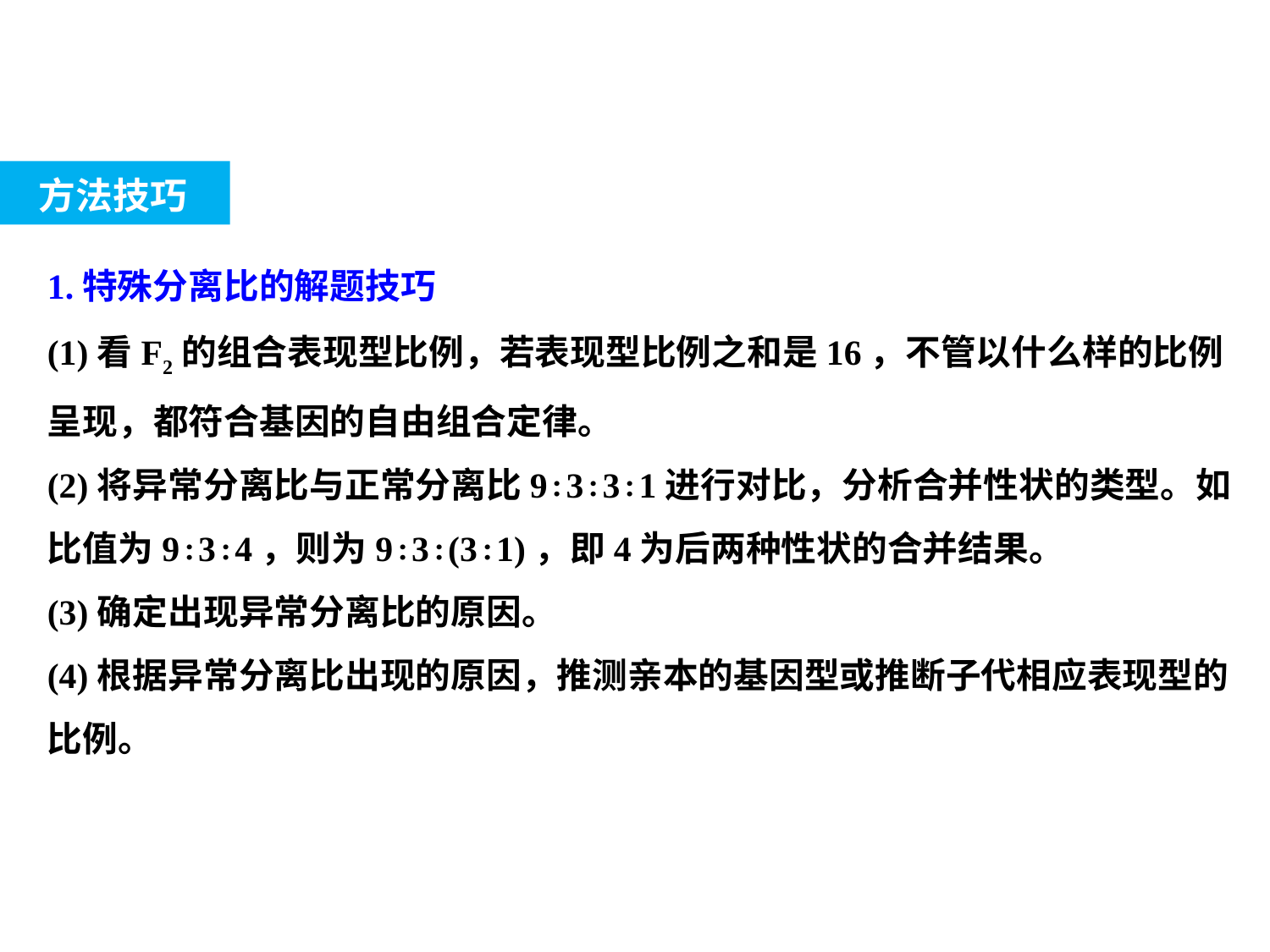

方法技巧

1.特殊分离比的解题技巧
(1)看F2的组合表现型比例，若表现型比例之和是16，不管以什么样的比例呈现，都符合基因的自由组合定律。
(2)将异常分离比与正常分离比9∶3∶3∶1进行对比，分析合并性状的类型。如比值为9∶3∶4，则为9∶3∶(3∶1)，即4为后两种性状的合并结果。
(3)确定出现异常分离比的原因。
(4)根据异常分离比出现的原因，推测亲本的基因型或推断子代相应表现型的比例。